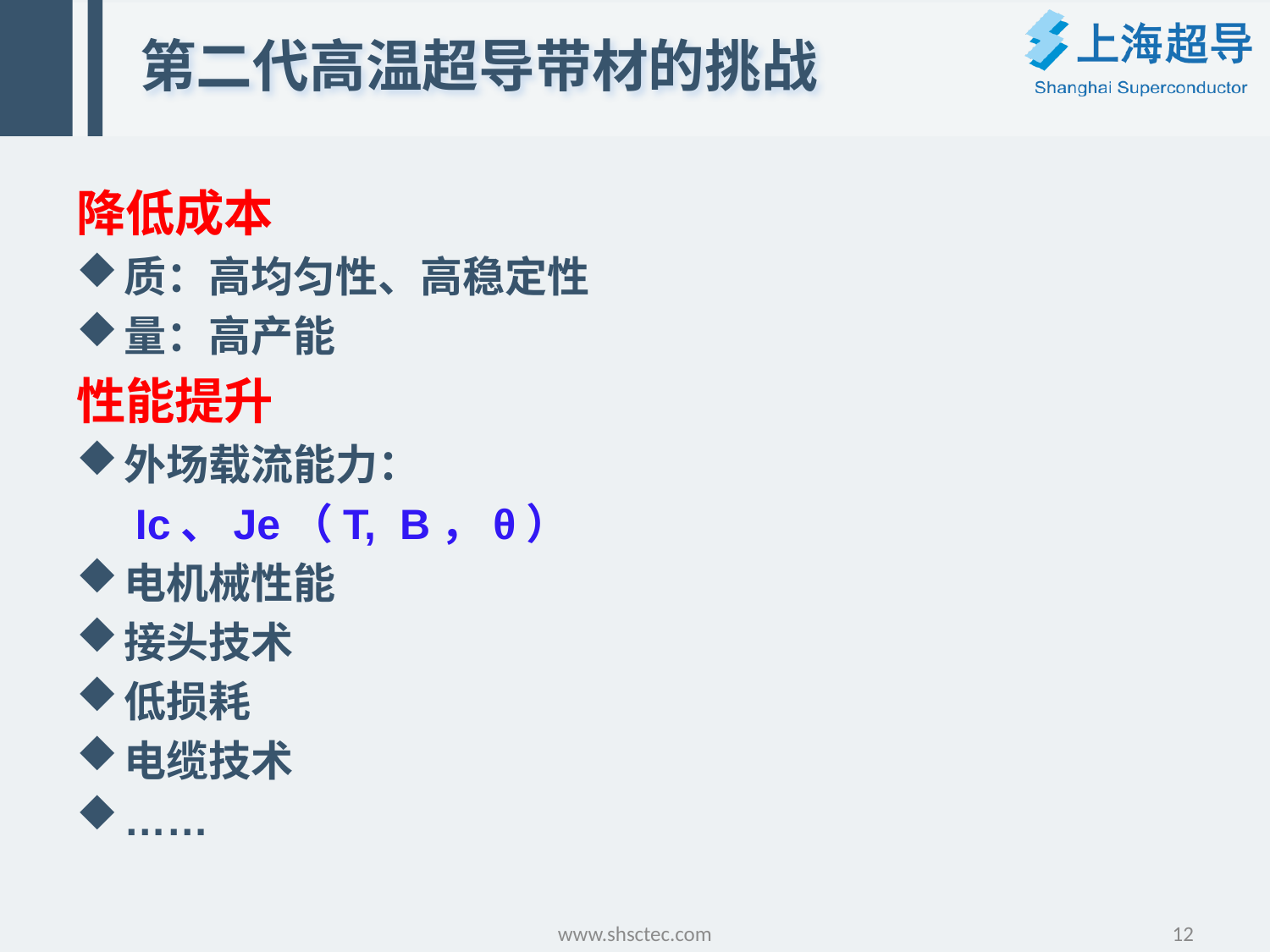

# 第二代高温超导带材的挑战
降低成本
质：高均匀性、高稳定性
量：高产能
性能提升
外场载流能力：
     Ic、Je（T,  B，θ）
电机械性能
接头技术
低损耗
电缆技术
……
www.shsctec.com
12